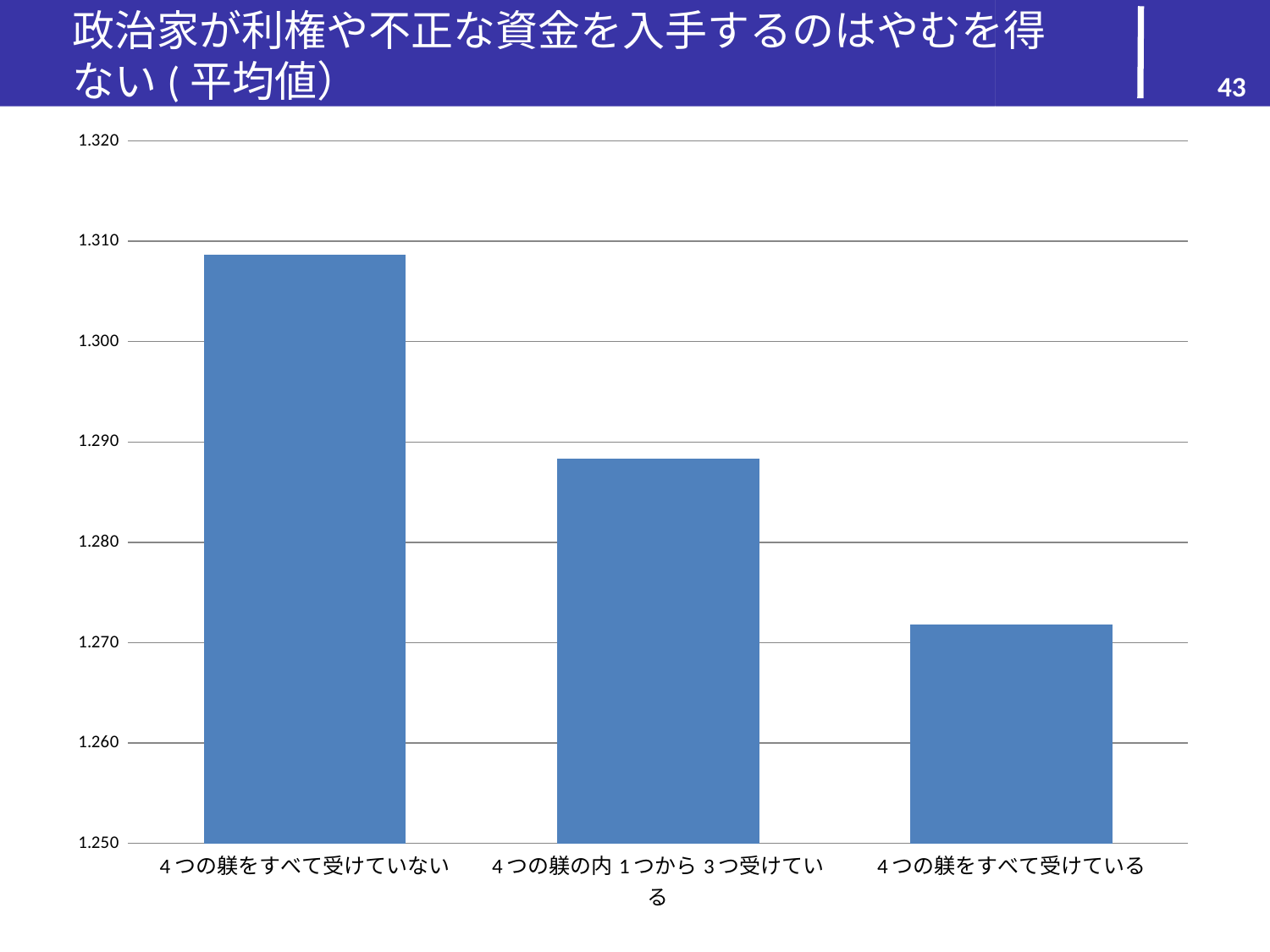

# 政治家が利権や不正な資金を入手するのはやむを得ない(平均値）
43

### Chart

| Category |  |
|---|---|
| 4つの躾をすべて受けていない | 1.3086445656735248 |
| 4つの躾の内1つから3つ受けている | 1.2883467160798838 |
| 4つの躾をすべて受けている | 1.2718052738336714 |